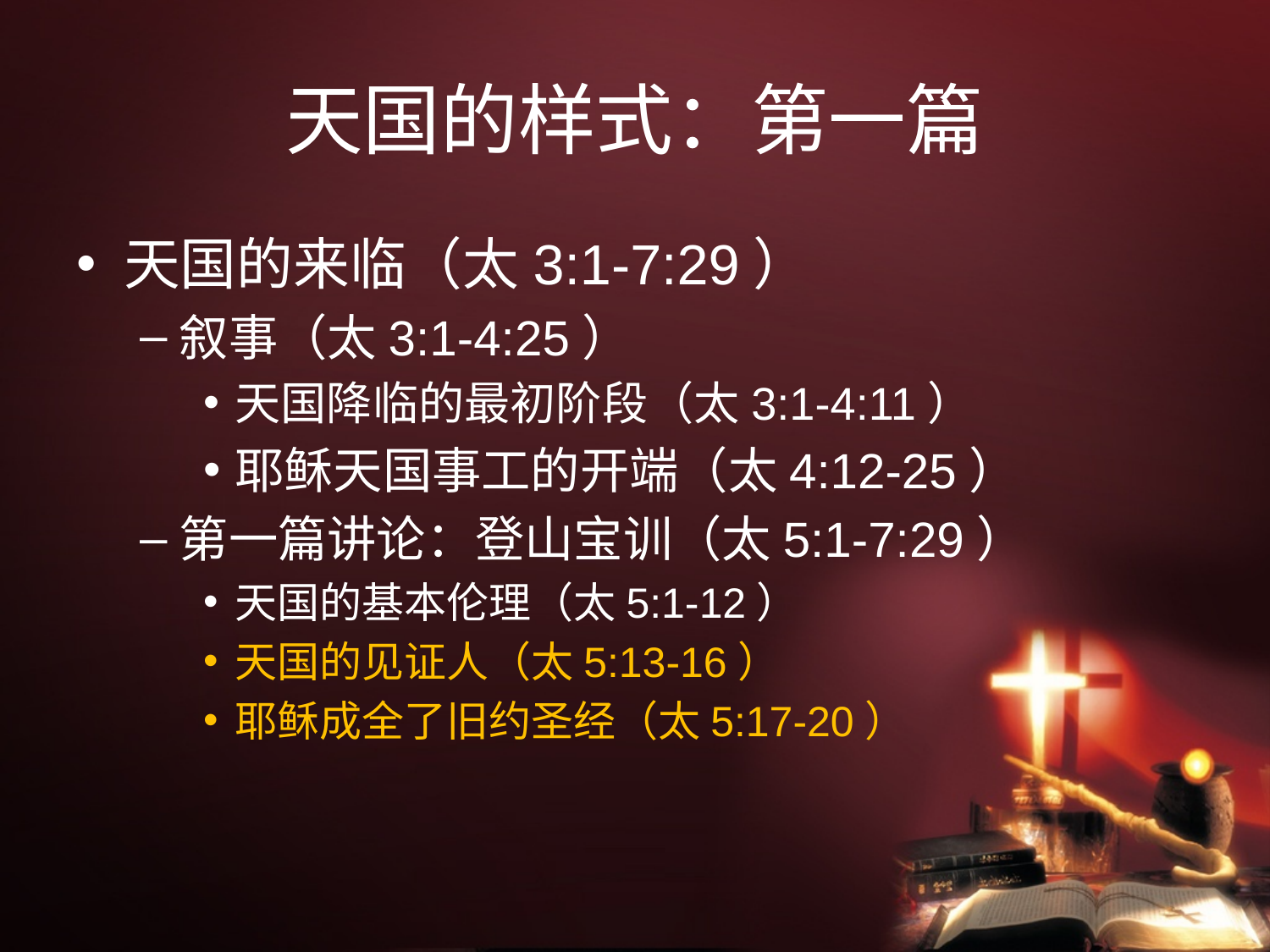

# 天国的样式：第一篇
天国的来临（太3:1-7:29）
叙事（太3:1-4:25）
天国降临的最初阶段（太3:1-4:11）
耶稣天国事工的开端（太4:12-25）
第一篇讲论：登山宝训（太5:1-7:29）
天国的基本伦理（太5:1-12）
天国的见证人（太5:13-16）
耶稣成全了旧约圣经（太5:17-20）